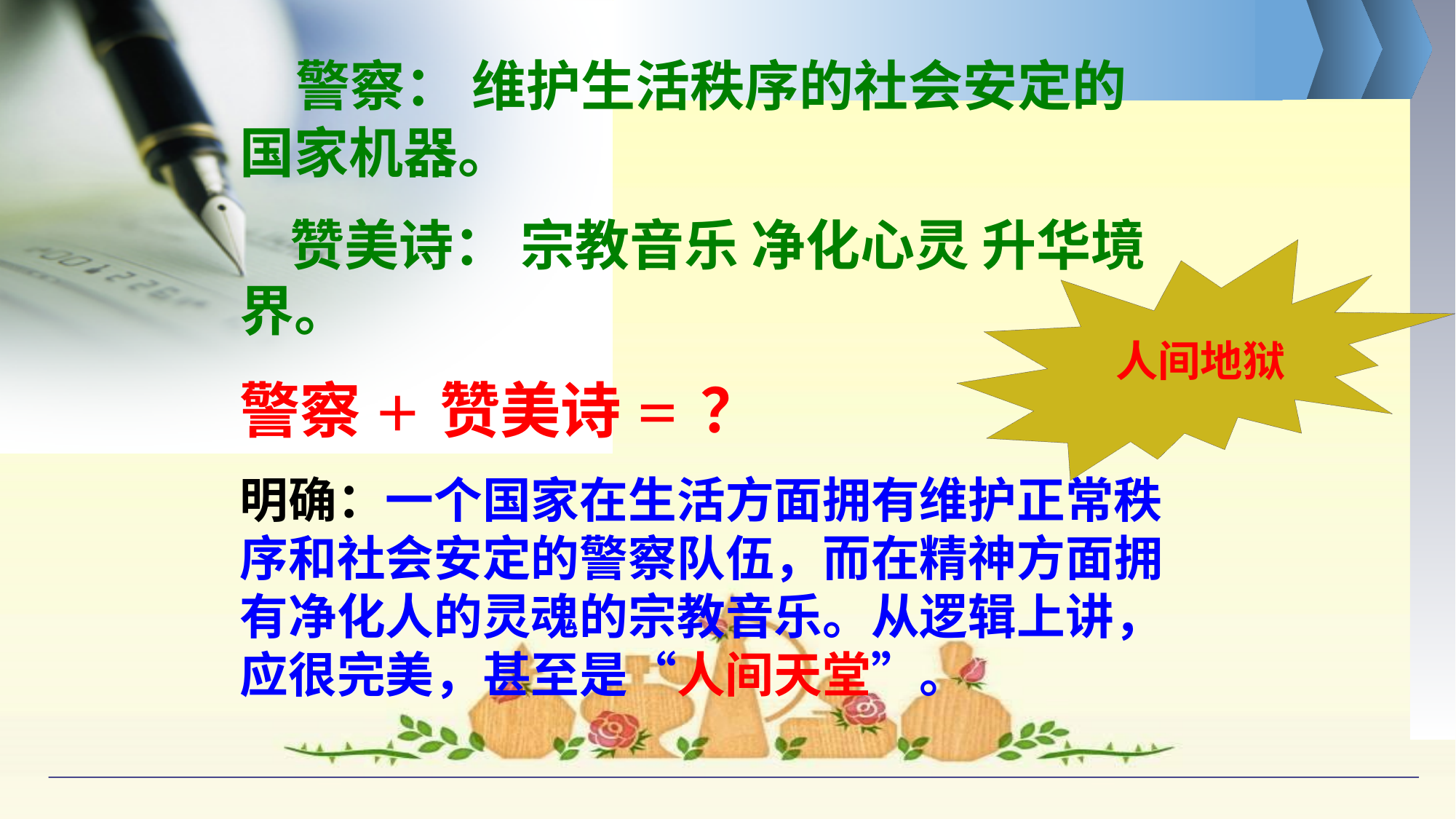

警察： 维护生活秩序的社会安定的国家机器。
   赞美诗： 宗教音乐 净化心灵 升华境界。
警察+赞美诗=？
明确：一个国家在生活方面拥有维护正常秩序和社会安定的警察队伍，而在精神方面拥有净化人的灵魂的宗教音乐。从逻辑上讲，应很完美，甚至是“人间天堂”。

人间地狱